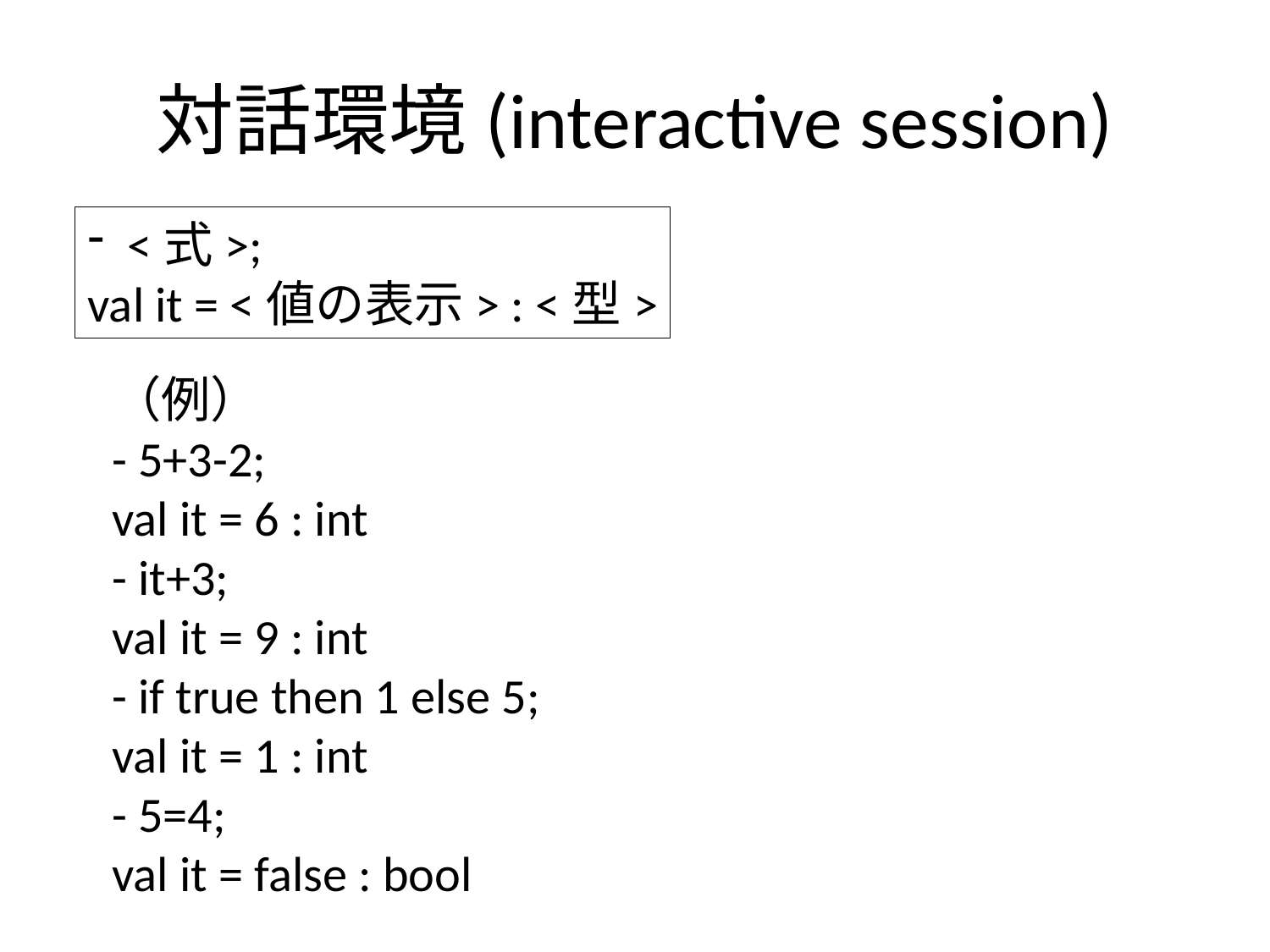

# 対話環境(interactive session)
<式>;
val it = <値の表示> : <型>
（例）
- 5+3-2;
val it = 6 : int
- it+3;
val it = 9 : int
- if true then 1 else 5;
val it = 1 : int
- 5=4;
val it = false : bool